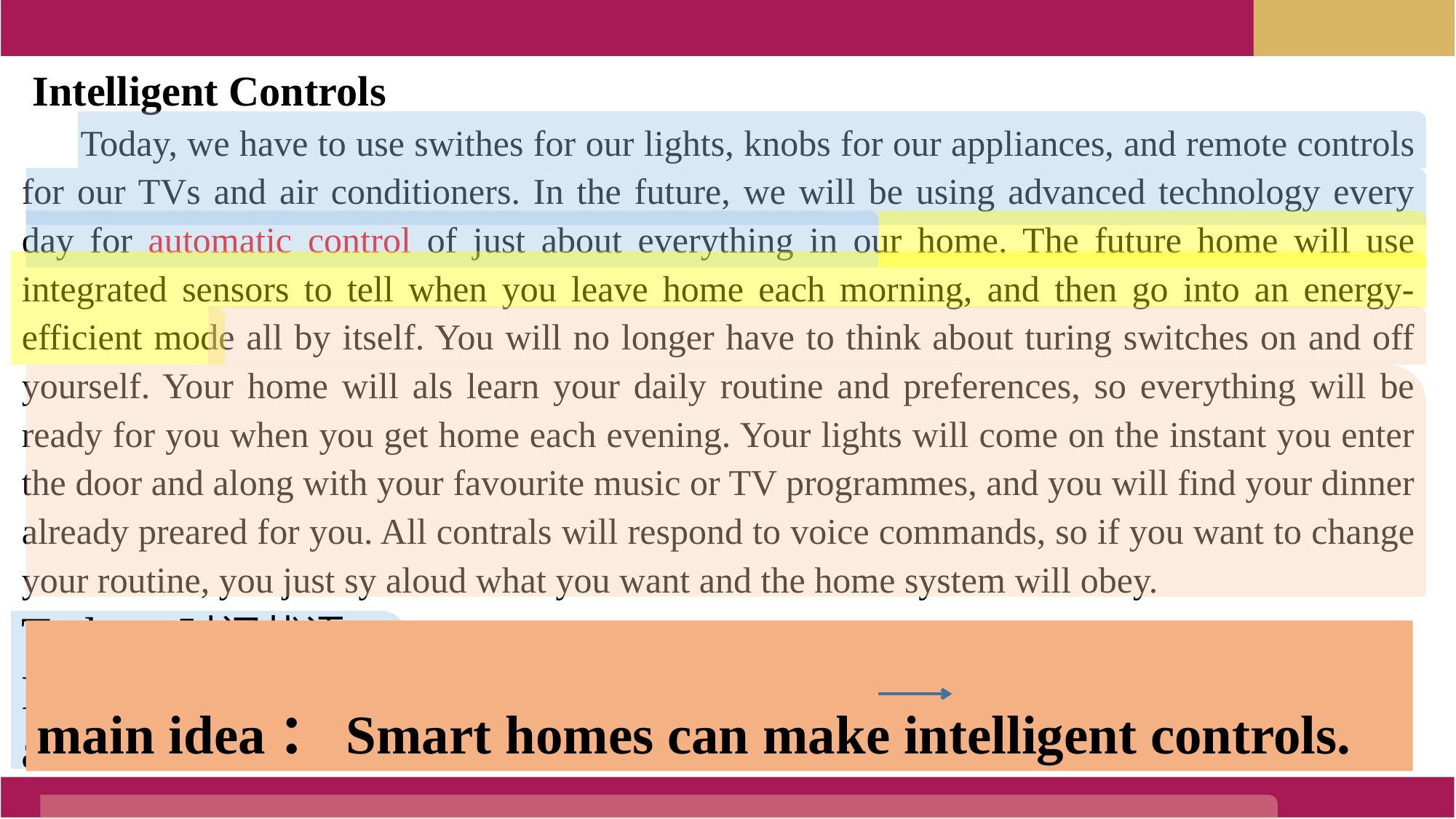

Intelligent Controls
      Today, we have to use swithes for our lights, knobs for our appliances, and remote controls for our TVs and air conditioners. In the future, we will be using advanced technology every day for automatic control of just about everything in our home. The future home will use integrated sensors to tell when you leave home each morning, and then go into an energy-efficient mode all by itself. You will no longer have to think about turing switches on and off yourself. Your home will als learn your daily routine and preferences, so everything will be ready for you when you get home each evening. Your lights will come on the instant you enter the door and along with your favourite music or TV programmes, and you will find your dinner already preared for you. All contrals will respond to voice commands, so if you want to change your routine, you just sy aloud what you want and the home system will obey.

Today  时间状语
Future  递进关系
automatic control

main idea：Smart homes can make intelligent controls.
how does it work
benefits